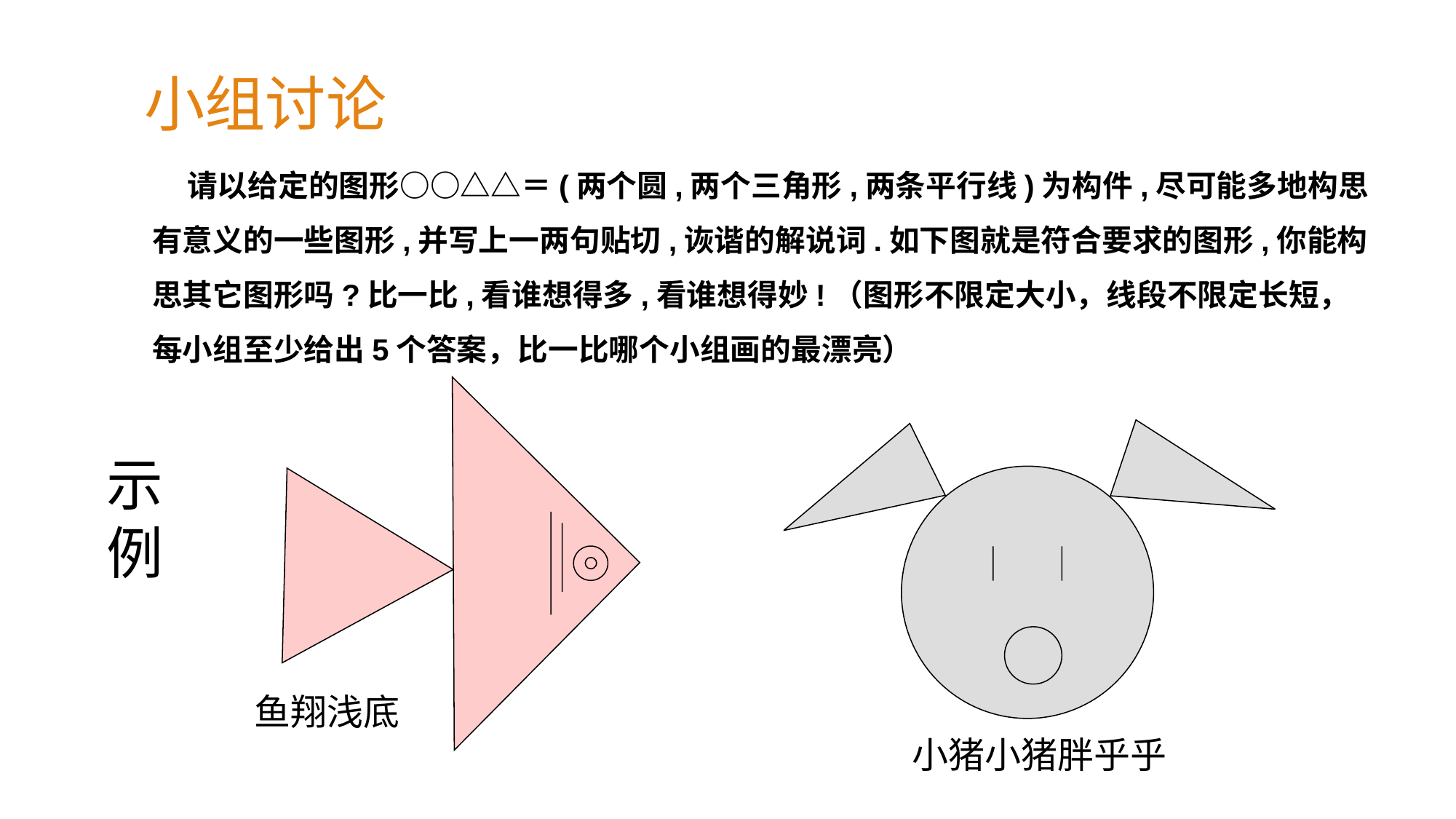

小组讨论
    请以给定的图形○○△△＝(两个圆,两个三角形,两条平行线)为构件,尽可能多地构思有意义的一些图形,并写上一两句贴切,诙谐的解说词.如下图就是符合要求的图形,你能构思其它图形吗?比一比,看谁想得多,看谁想得妙!（图形不限定大小，线段不限定长短，每小组至少给出5个答案，比一比哪个小组画的最漂亮）

示例
鱼翔浅底
小猪小猪胖乎乎